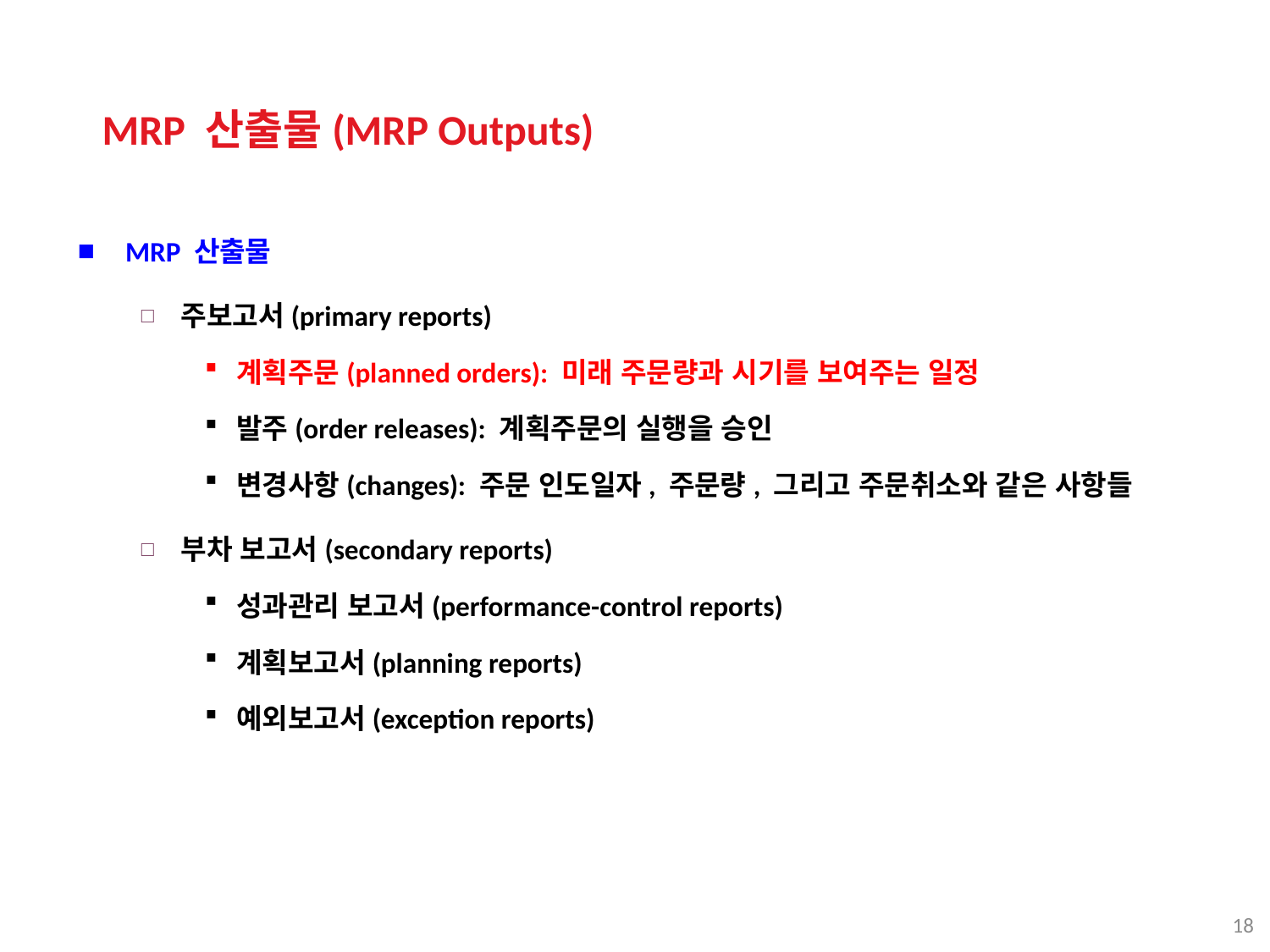

MRP 산출물(MRP Outputs)
MRP 산출물
주보고서(primary reports)
계획주문(planned orders): 미래 주문량과 시기를 보여주는 일정
발주(order releases): 계획주문의 실행을 승인
변경사항(changes): 주문 인도일자, 주문량, 그리고 주문취소와 같은 사항들
부차 보고서(secondary reports)
성과관리 보고서(performance-control reports)
계획보고서(planning reports)
예외보고서(exception reports)

18